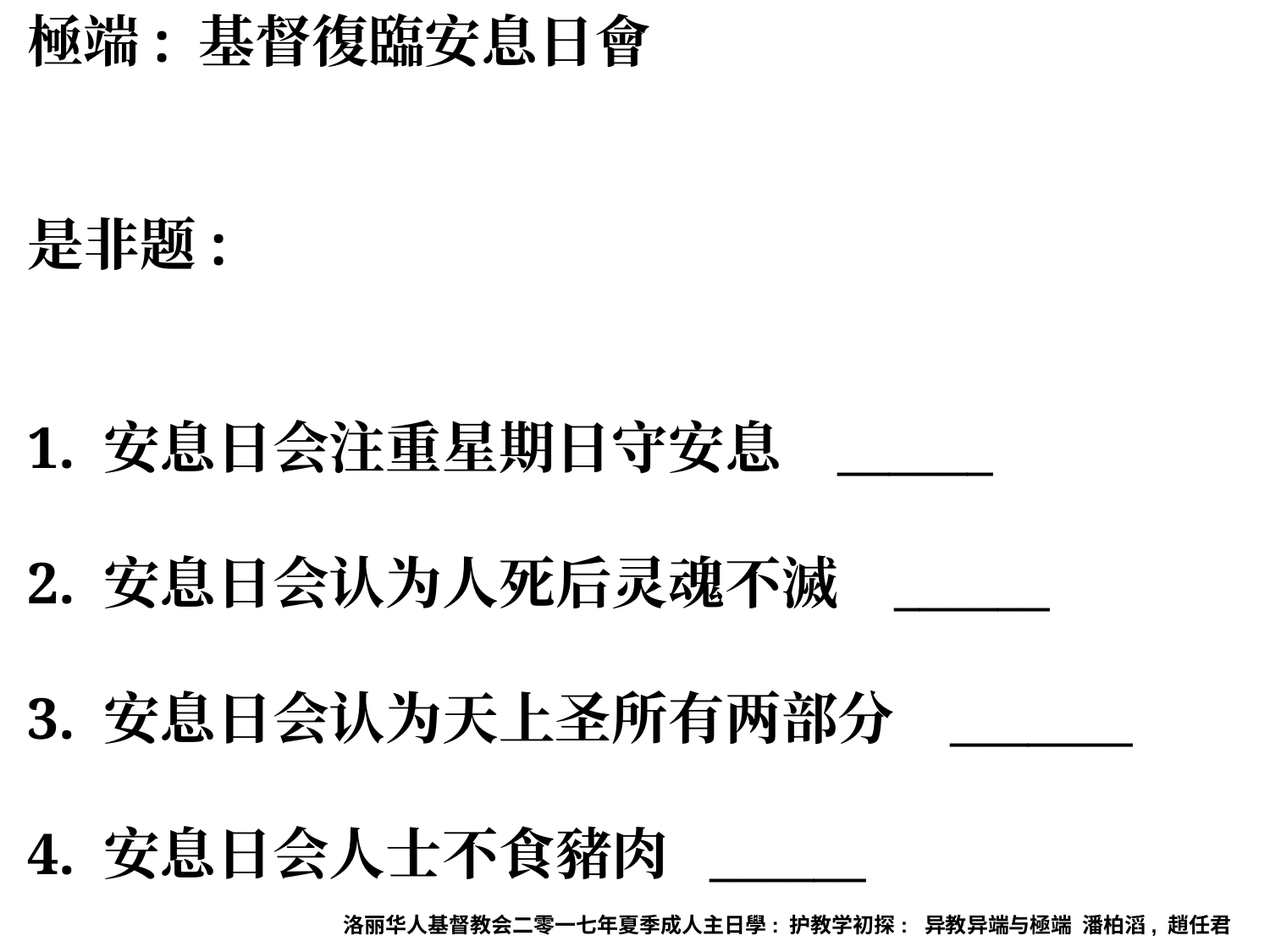

極端: 基督復臨安息日會

是非题:

1. 安息日会注重星期日守安息   ______

2. 安息日会认为人死后灵魂不滅   ______

3. 安息日会认为天上圣所有两部分   _______

4. 安息日会人士不食豬肉  ______
洛丽华人基督教会二零一七年夏季成人主日學: 护教学初探:  异教异端与極端  潘柏滔, 趙任君